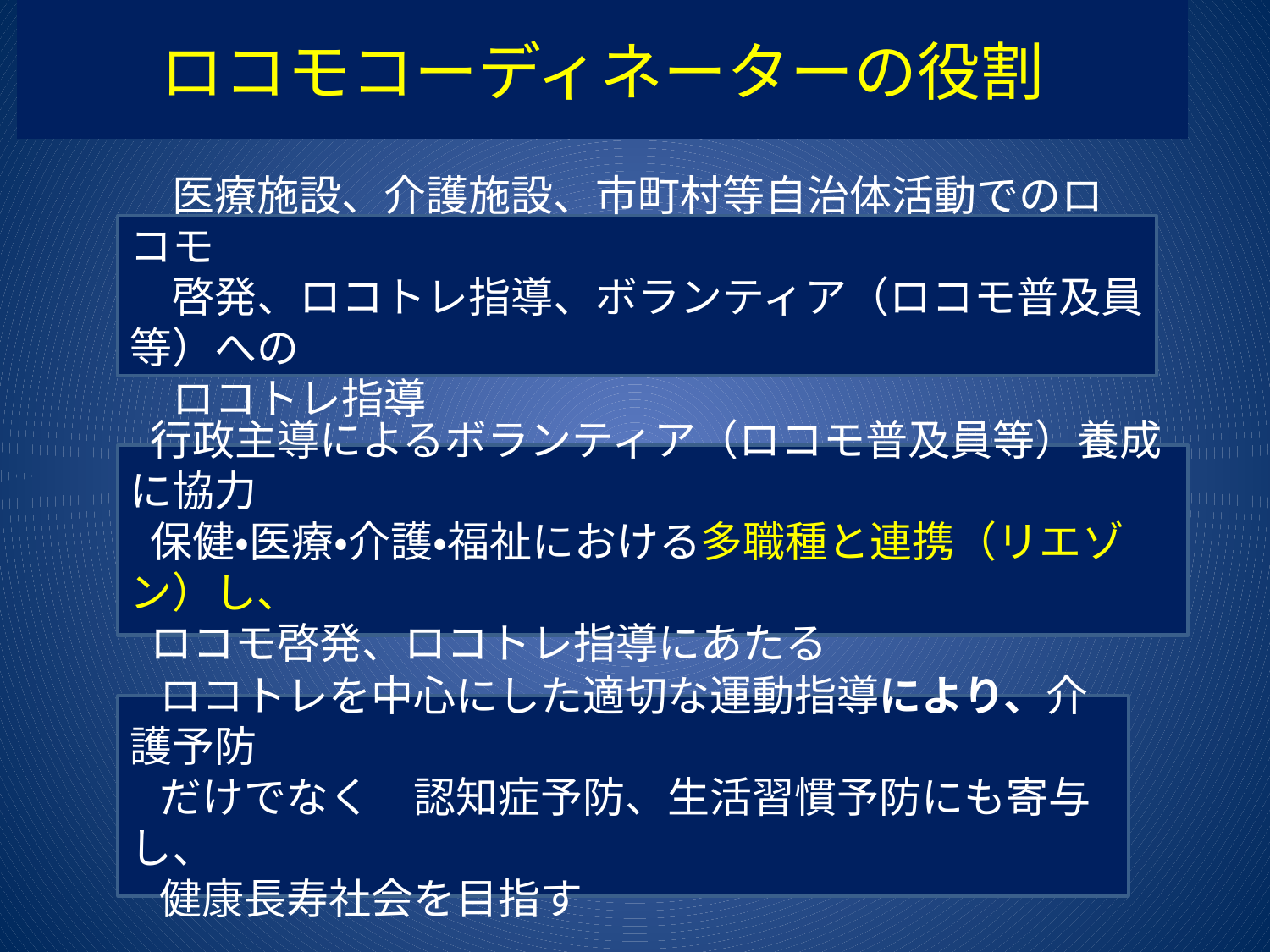

# ロコモコーディネーターの役割
　医療施設、介護施設、市町村等自治体活動でのロコモ
　啓発、ロコトレ指導、ボランティア（ロコモ普及員等）への
　ロコトレ指導

 行政主導によるボランティア（ロコモ普及員等）養成に協力
 保健・医療・介護・福祉における多職種と連携（リエゾン）し、
 ロコモ啓発、ロコトレ指導にあたる

  ロコトレを中心にした適切な運動指導により、介護予防
  だけでなく　認知症予防、生活習慣予防にも寄与し、
  健康長寿社会を目指す